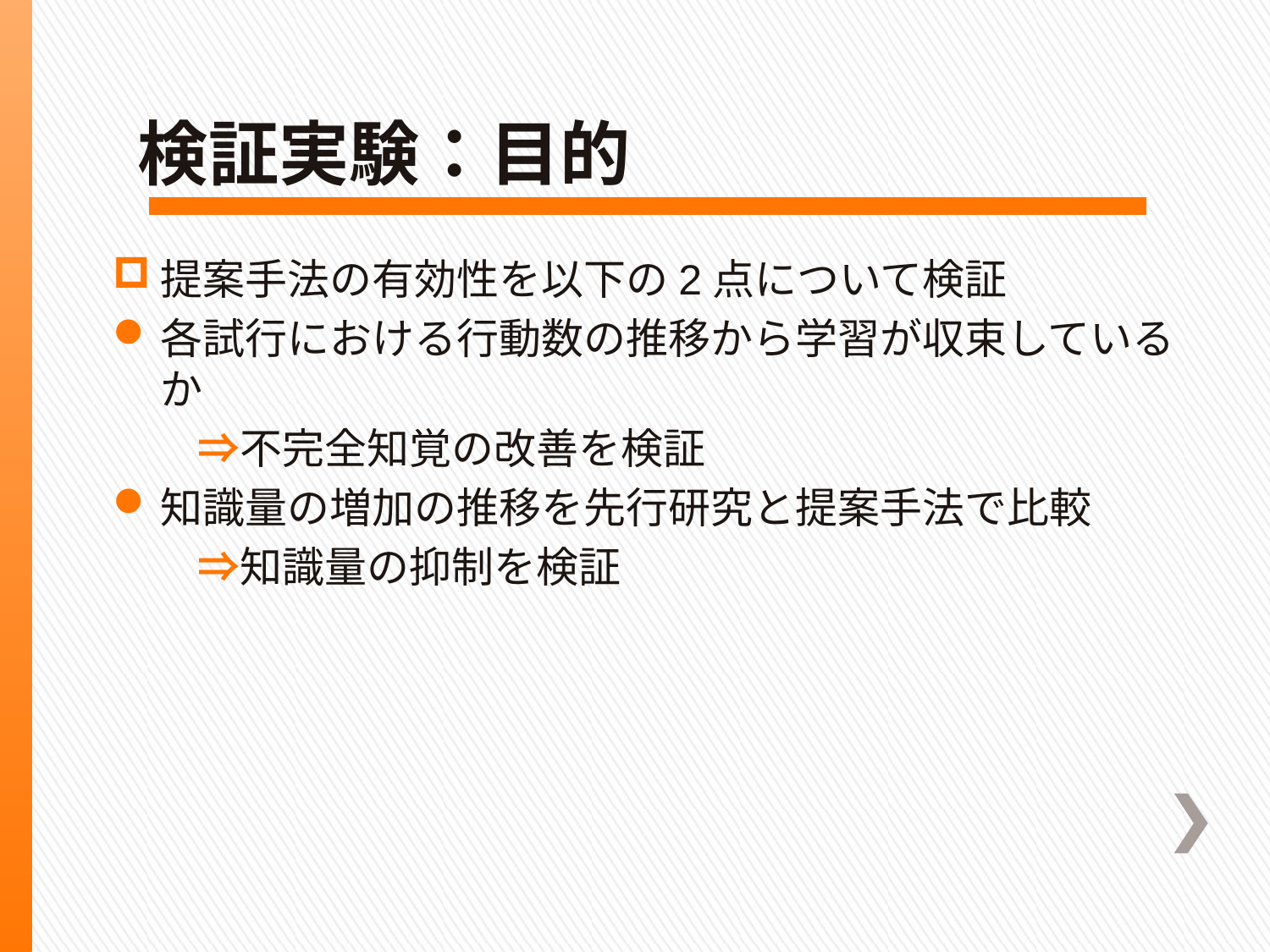

# 検証実験：目的
提案手法の有効性を以下の2点について検証
各試行における行動数の推移から学習が収束しているか
　　⇒不完全知覚の改善を検証
知識量の増加の推移を先行研究と提案手法で比較
　　⇒知識量の抑制を検証